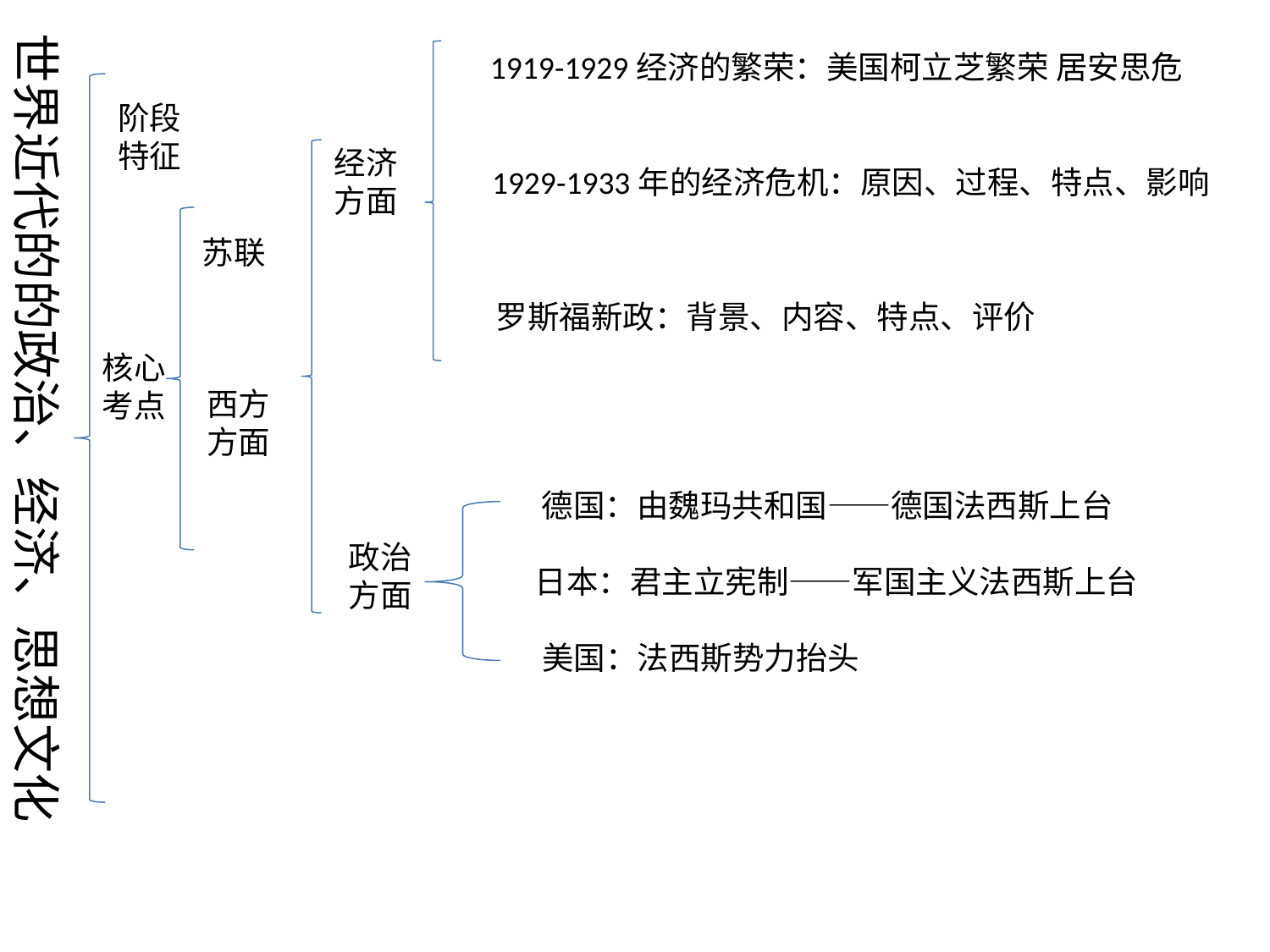

世界近代的的政治、经济、思想文化

1919-1929经济的繁荣：美国柯立芝繁荣 居安思危

阶段
特征
经济
方面

1929-1933年的经济危机：原因、过程、特点、影响

苏联
罗斯福新政：背景、内容、特点、评价
核心
考点
西方
方面
德国：由魏玛共和国——德国法西斯上台

政治
方面
日本：君主立宪制——军国主义法西斯上台
美国：法西斯势力抬头